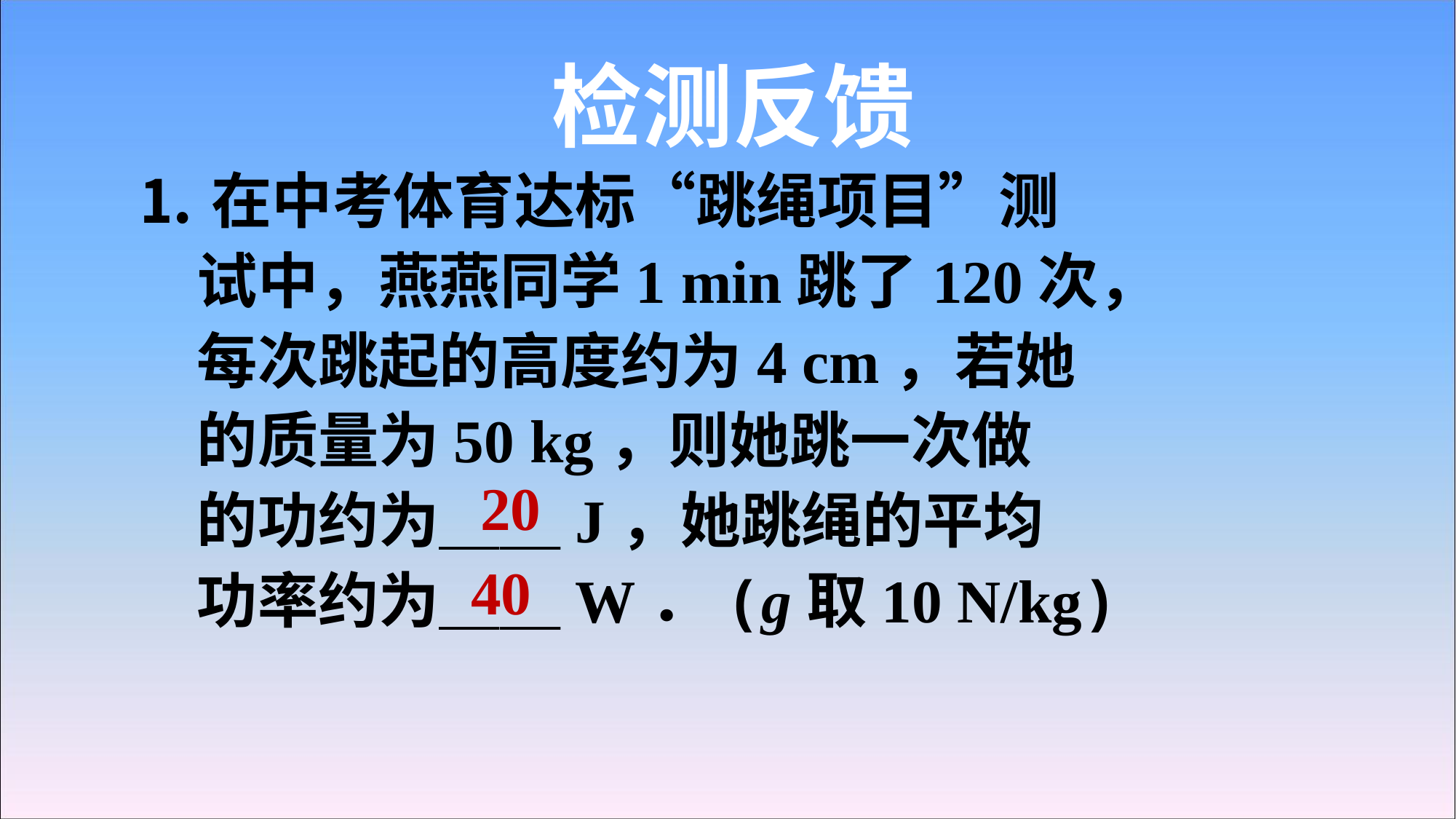

检测反馈
⒈在中考体育达标“跳绳项目”测
　试中，燕燕同学1 min跳了120次，
　每次跳起的高度约为4 cm，若她
　的质量为50 kg，则她跳一次做
　的功约为＿＿J，她跳绳的平均
　功率约为＿＿W．(g取10 N/kg)
20
40